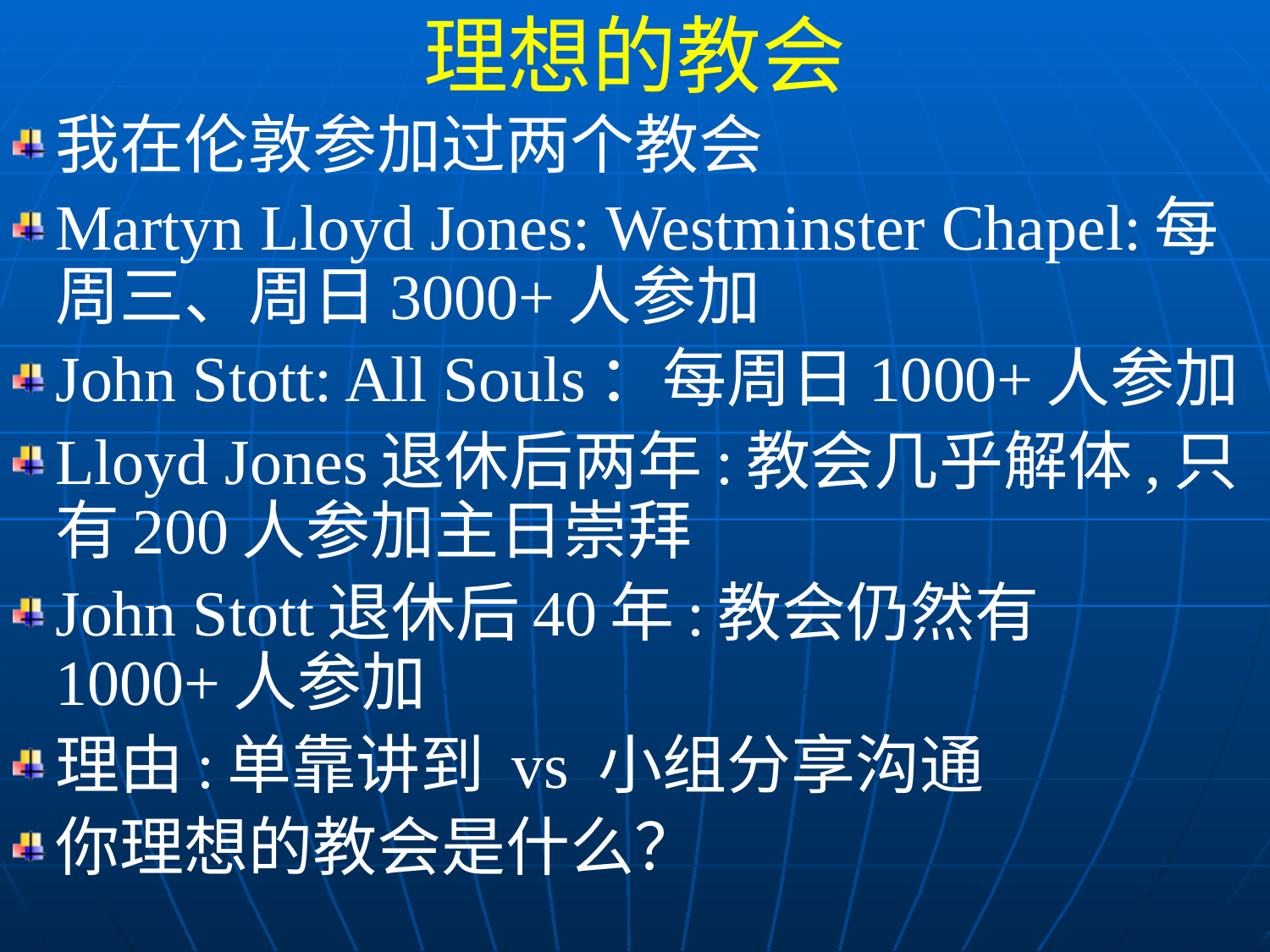

理想的教会
我在伦敦参加过两个教会
Martyn Lloyd Jones: Westminster Chapel:每周三、周日3000+人参加
John Stott: All Souls：每周日1000+人参加
Lloyd Jones退休后两年:教会几乎解体,只有200人参加主日崇拜
John Stott退休后40年:教会仍然有1000+人参加
理由:单靠讲到 vs 小组分享沟通
你理想的教会是什么？